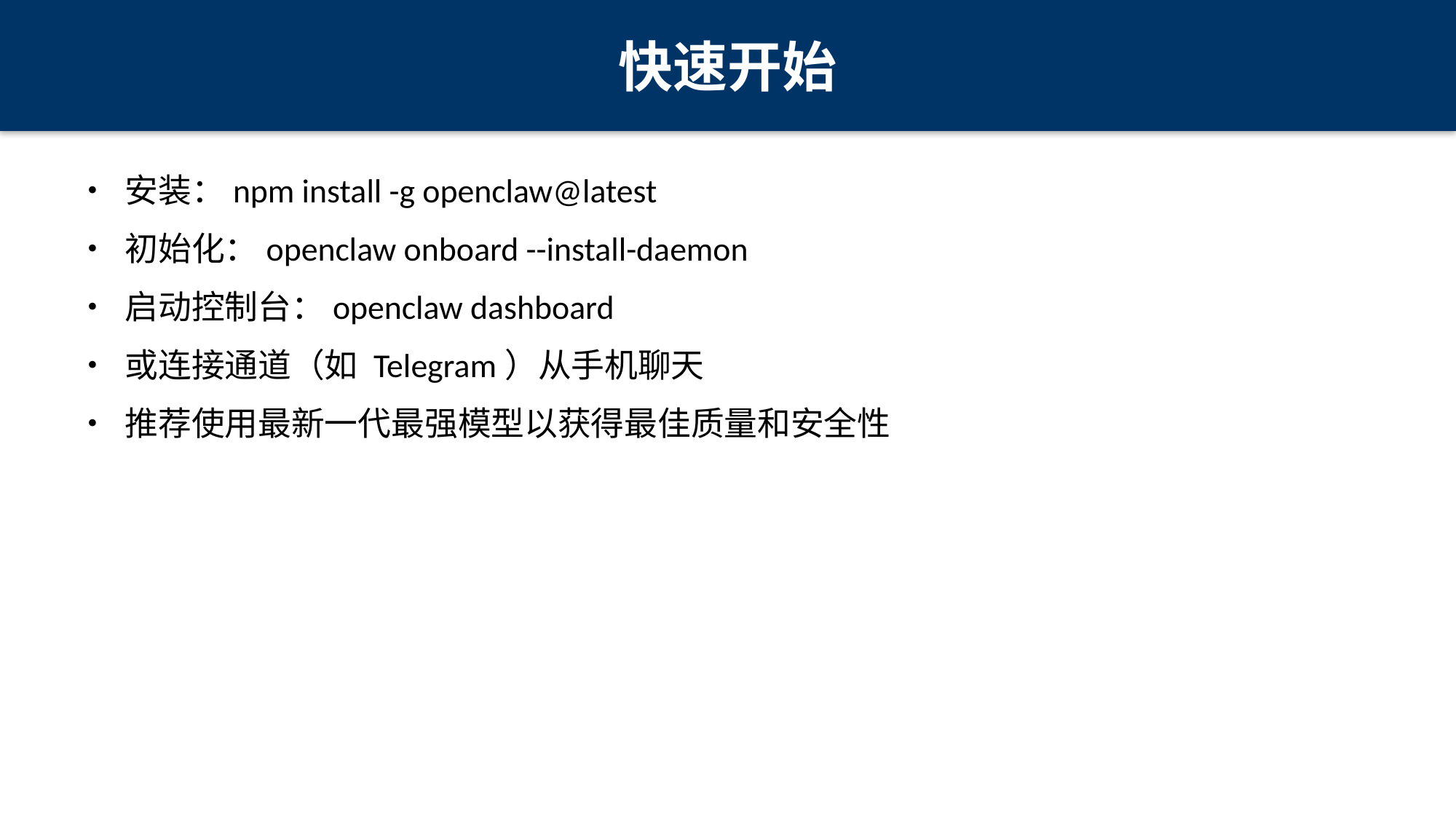

快速开始
• 安装：npm install -g openclaw@latest
• 初始化：openclaw onboard --install-daemon
• 启动控制台：openclaw dashboard
• 或连接通道（如 Telegram）从手机聊天
• 推荐使用最新一代最强模型以获得最佳质量和安全性